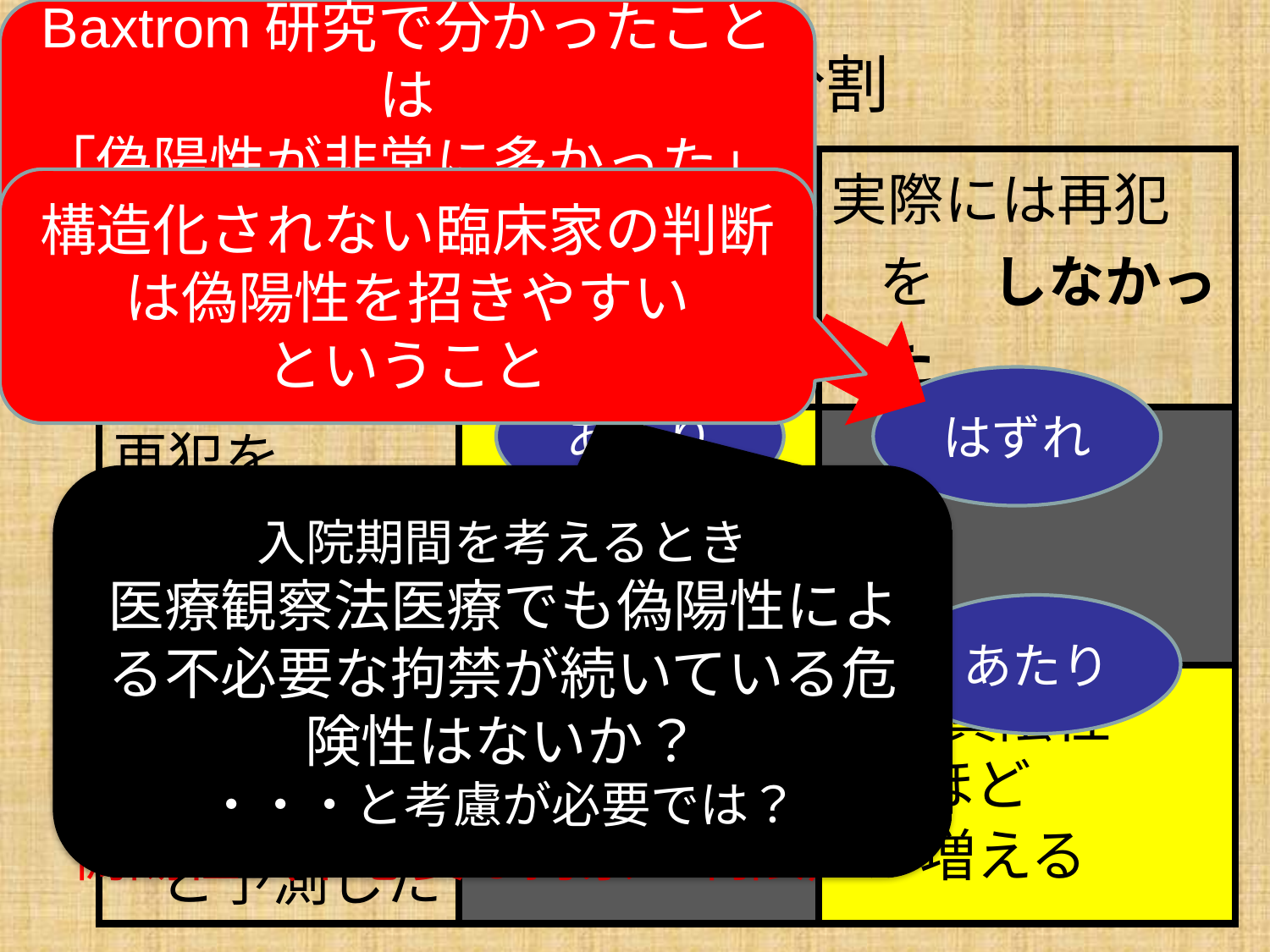

Baxtrom研究で分かったことは
「偽陽性が非常に多かった」
ということ
リスク予測の分割
|  | 実際に再犯を　した | 実際には再犯を　しなかった |
| --- | --- | --- |
| 再犯を 　する　 と予測した | 真陽性 | 偽陽性 |
| 再犯を　 しない　 と予測した | 偽陰性 | 真陰性 |
結果
構造化されない臨床家の判断は偽陽性を招きやすい
ということ
予測

あたり
はずれ
入院期間を考えるとき
医療観察法医療でも偽陽性による不必要な拘禁が続いている危険性はないか？
・・・と考慮が必要では？

はずれ
あたり
偽陰性（事件）を減らそうとするほど
偽陽性（不必要な拘禁・制限）が増える